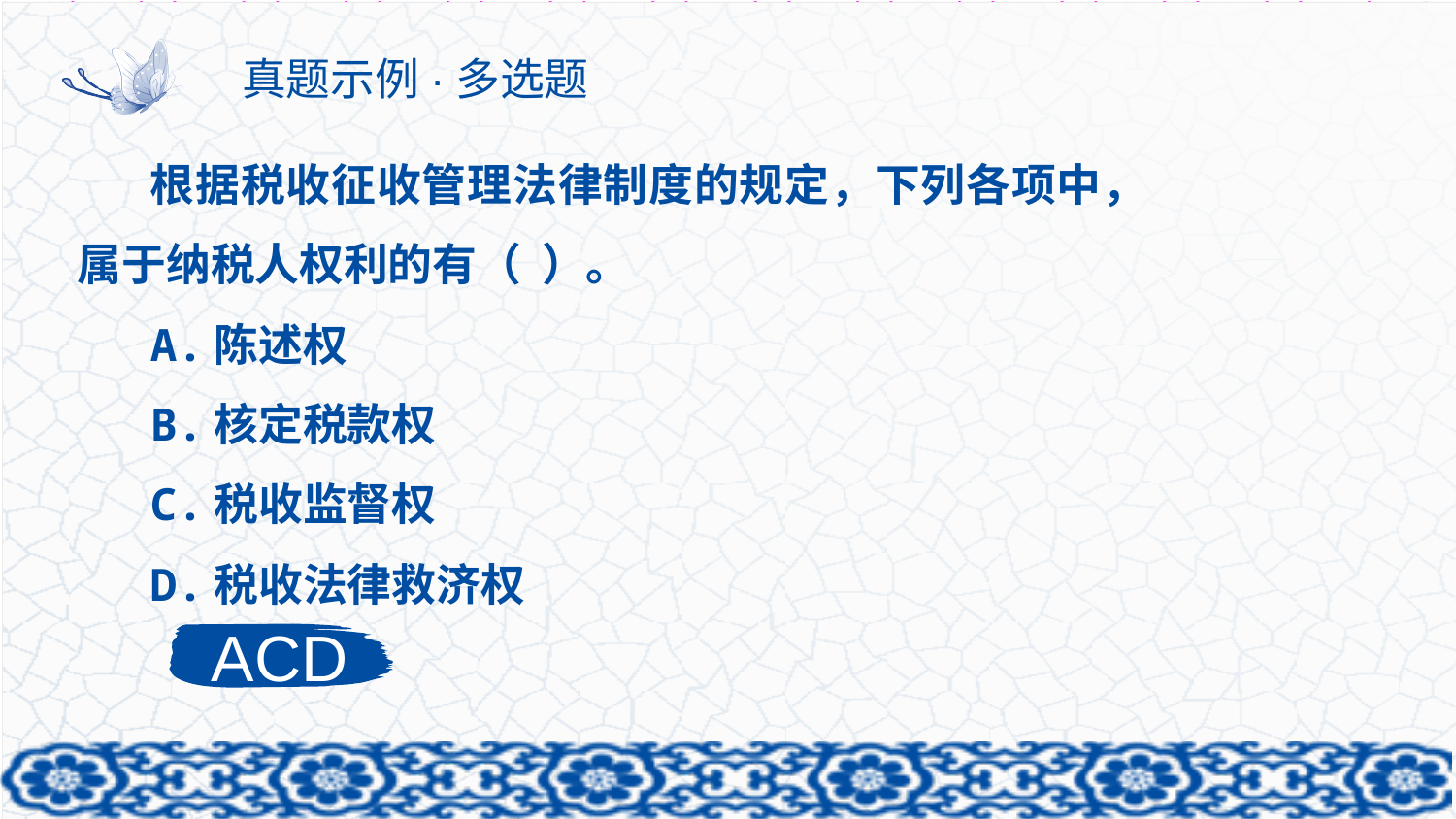

# 真题示例·多选题
根据税收征收管理法律制度的规定，下列各项中，属于纳税人权利的有（  ）。
A.陈述权
B.核定税款权
C.税收监督权
D.税收法律救济权
ACD